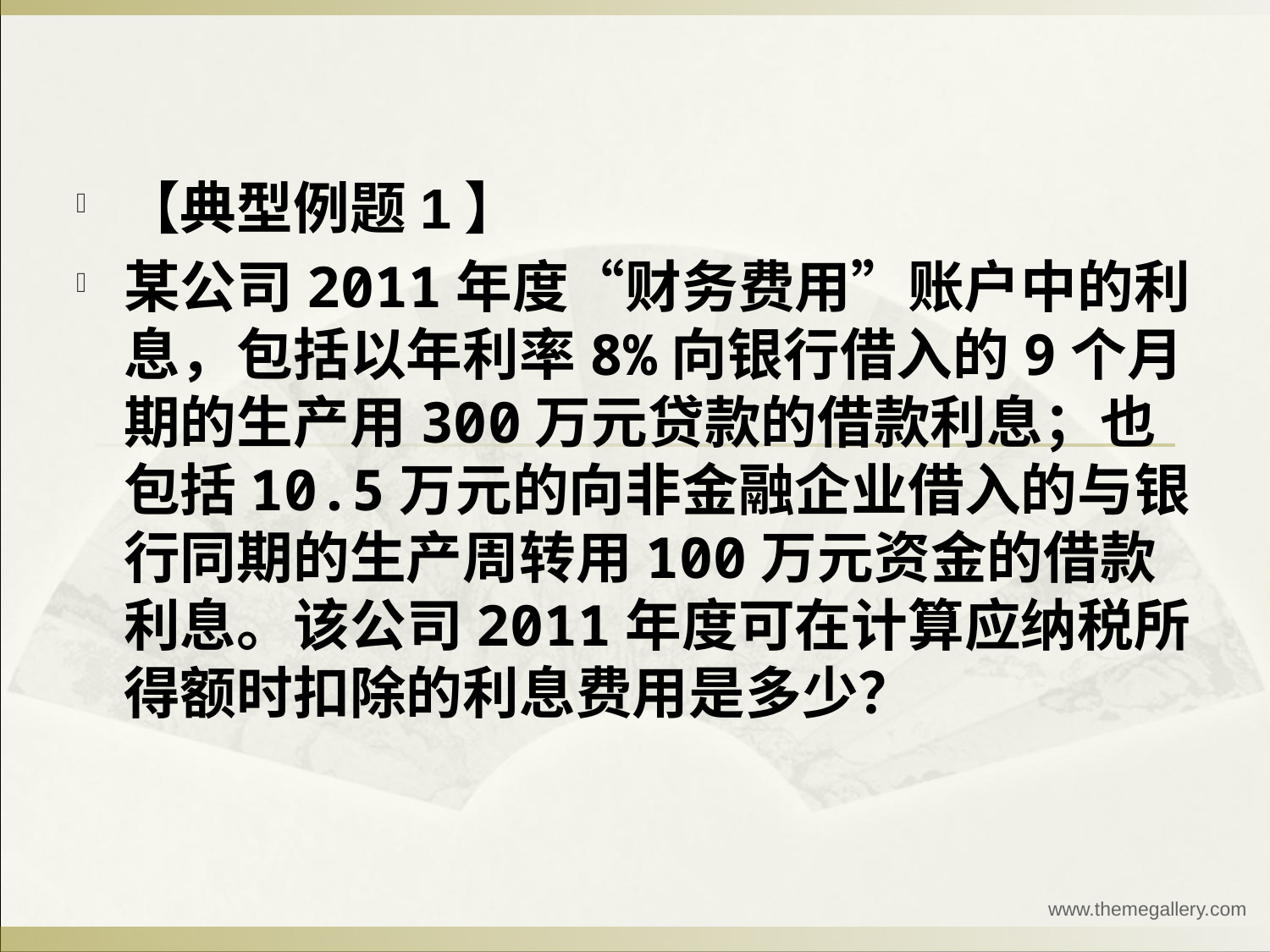

【典型例题1】
某公司2011年度“财务费用”账户中的利息，包括以年利率8%向银行借入的9个月期的生产用300万元贷款的借款利息；也包括10.5万元的向非金融企业借入的与银行同期的生产周转用100万元资金的借款利息。该公司2011年度可在计算应纳税所得额时扣除的利息费用是多少？
www.themegallery.com